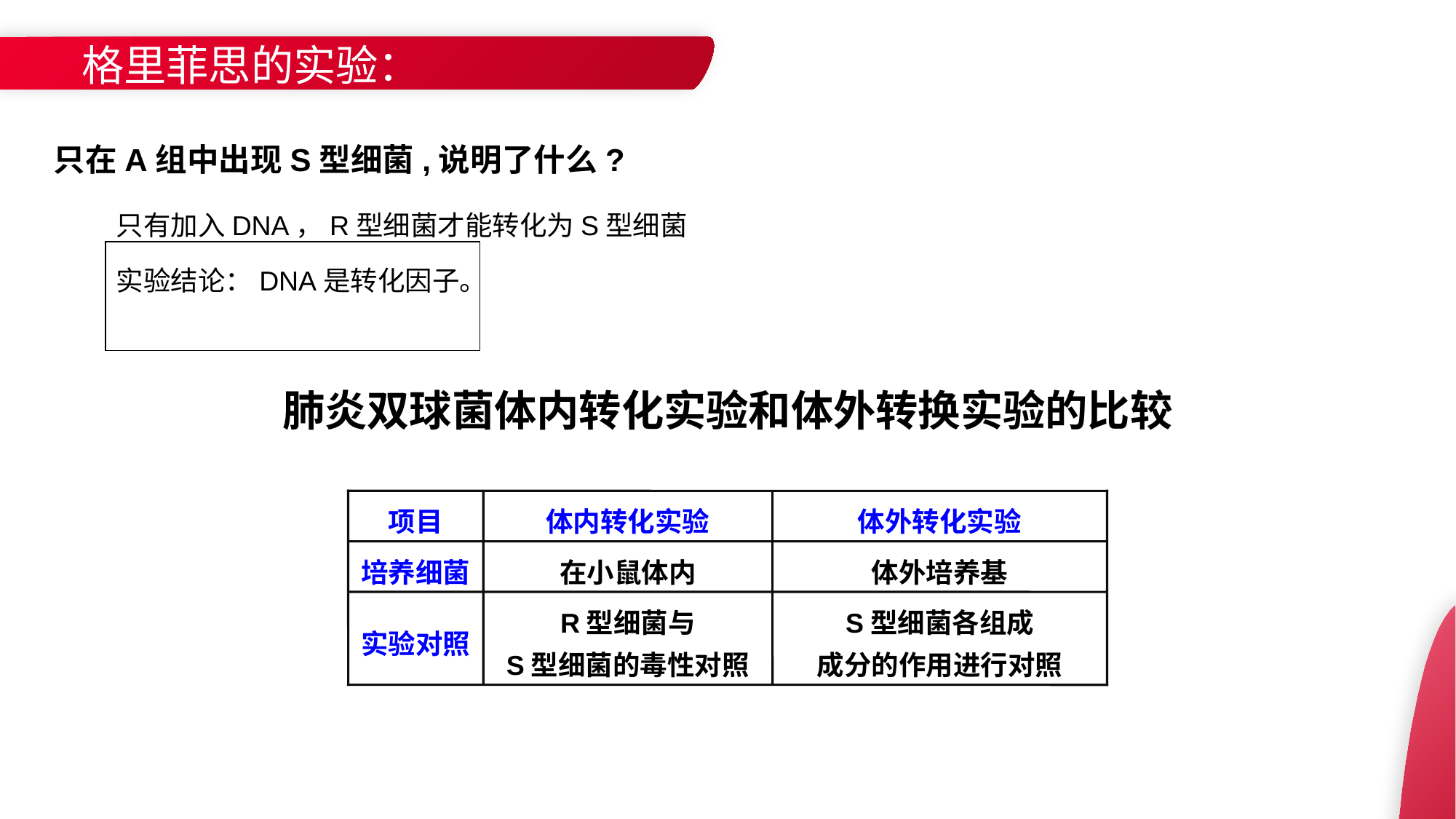

BY YUSHEN
格里菲思的实验：
只在A组中出现S型细菌,说明了什么?
只有加入DNA，R型细菌才能转化为S型细菌
实验结论：DNA是转化因子。
肺炎双球菌体内转化实验和体外转换实验的比较
项目

体内转化实验

体外转化实验

培养细菌

在小鼠体内
体外培养基
实验对照

R型细菌与
S型细菌的毒性对照
S型细菌各组成
成分的作用进行对照